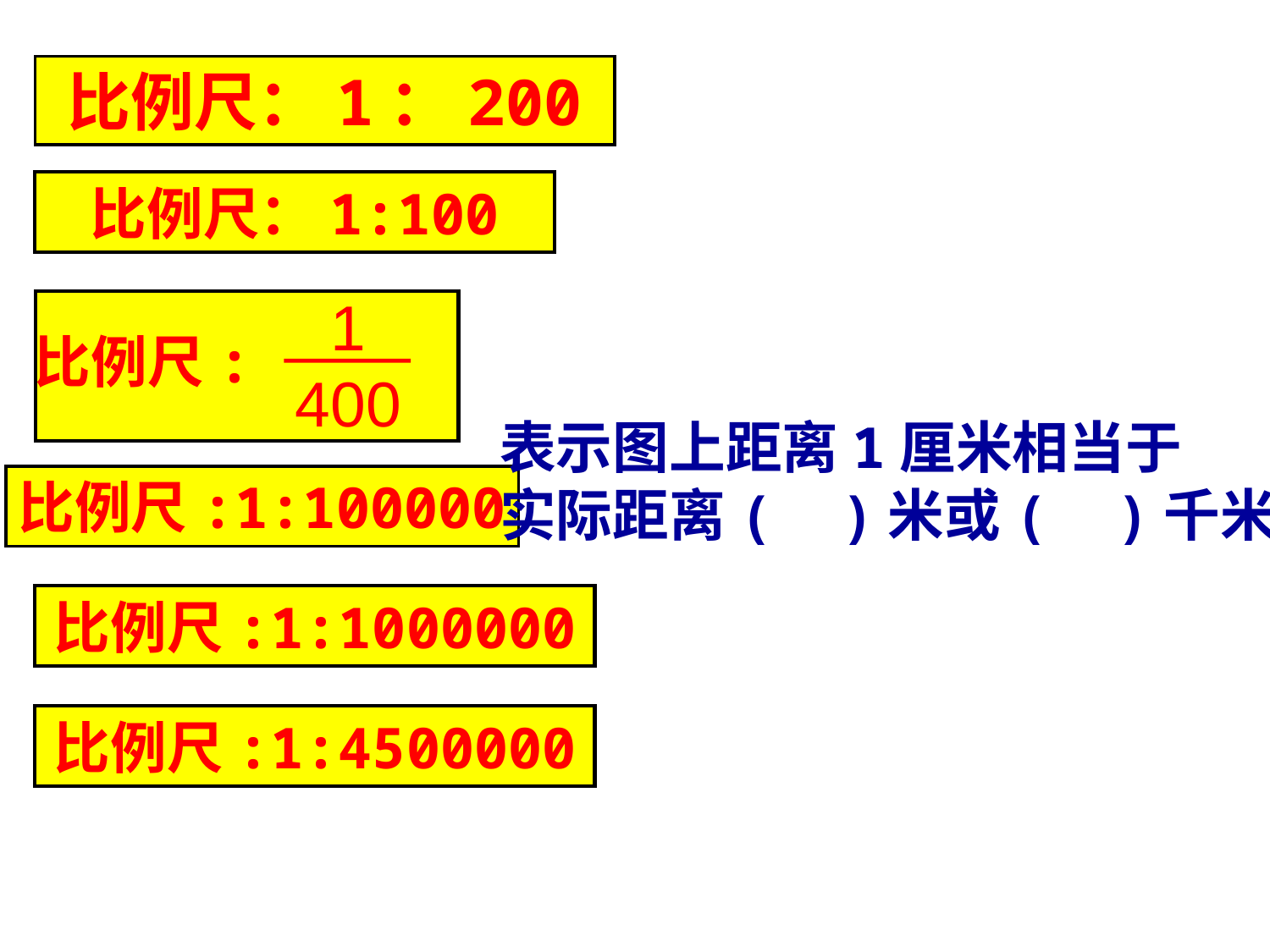

比例尺：1：200
比例尺：1:100
1
400

比例尺:

表示图上距离1厘米相当于
实际距离(  )米或(  )千米。
比例尺:1:100000
比例尺:1:1000000
比例尺:1:4500000